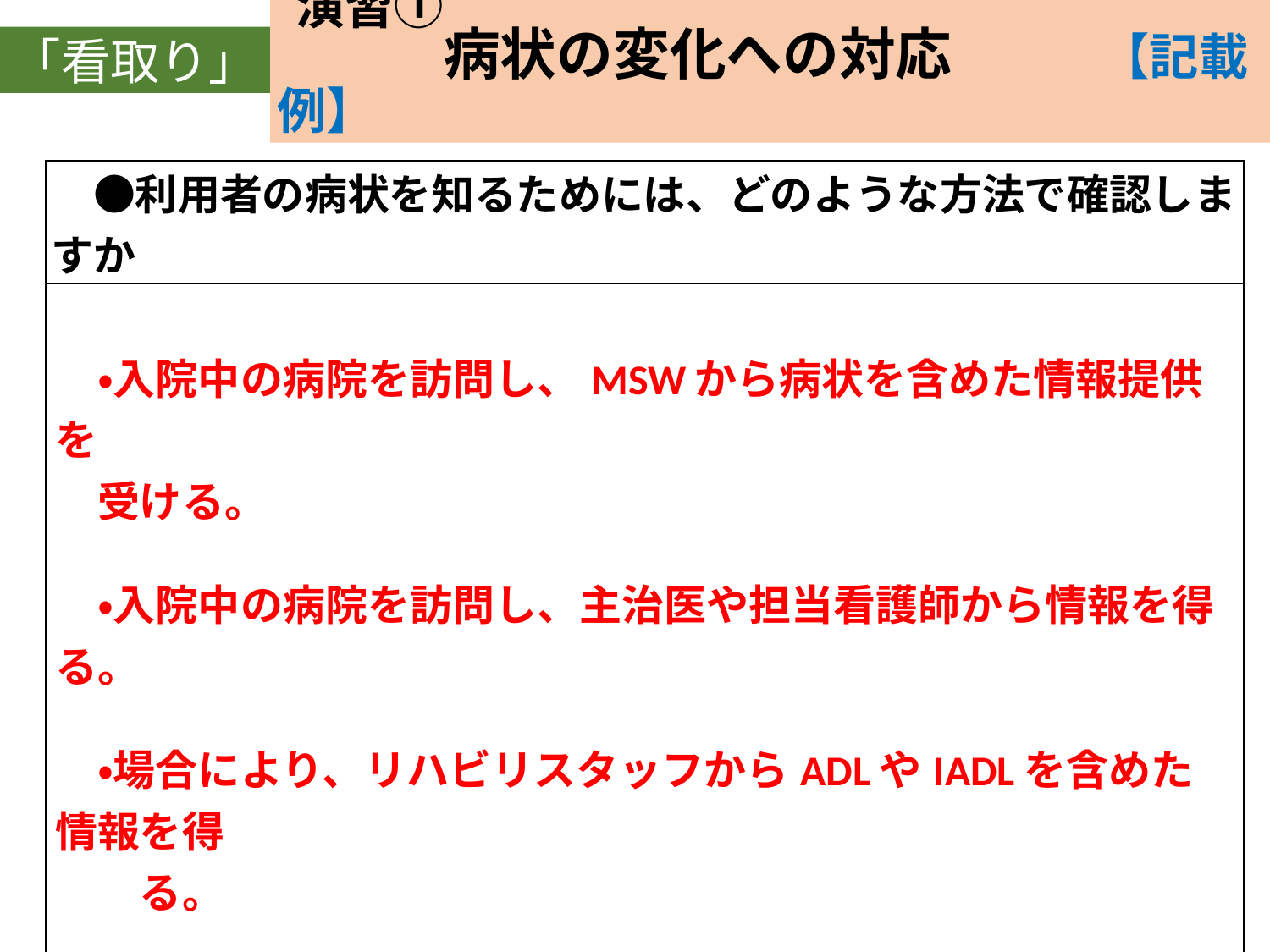

演習①
　　　病状の変化への対応　　　【記載例】
「看取り」
| ●利用者の病状を知るためには、どのような方法で確認しますか |
| --- |
| ・入院中の病院を訪問し、MSWから病状を含めた情報提供を 　受ける。   　・入院中の病院を訪問し、主治医や担当看護師から情報を得る。   　・場合により、リハビリスタッフからADLやIADLを含めた情報を得 　　る。   　＊テキスト事例から読み取るほか、テキスト事例にはない方法も 　　併せて考える。 |